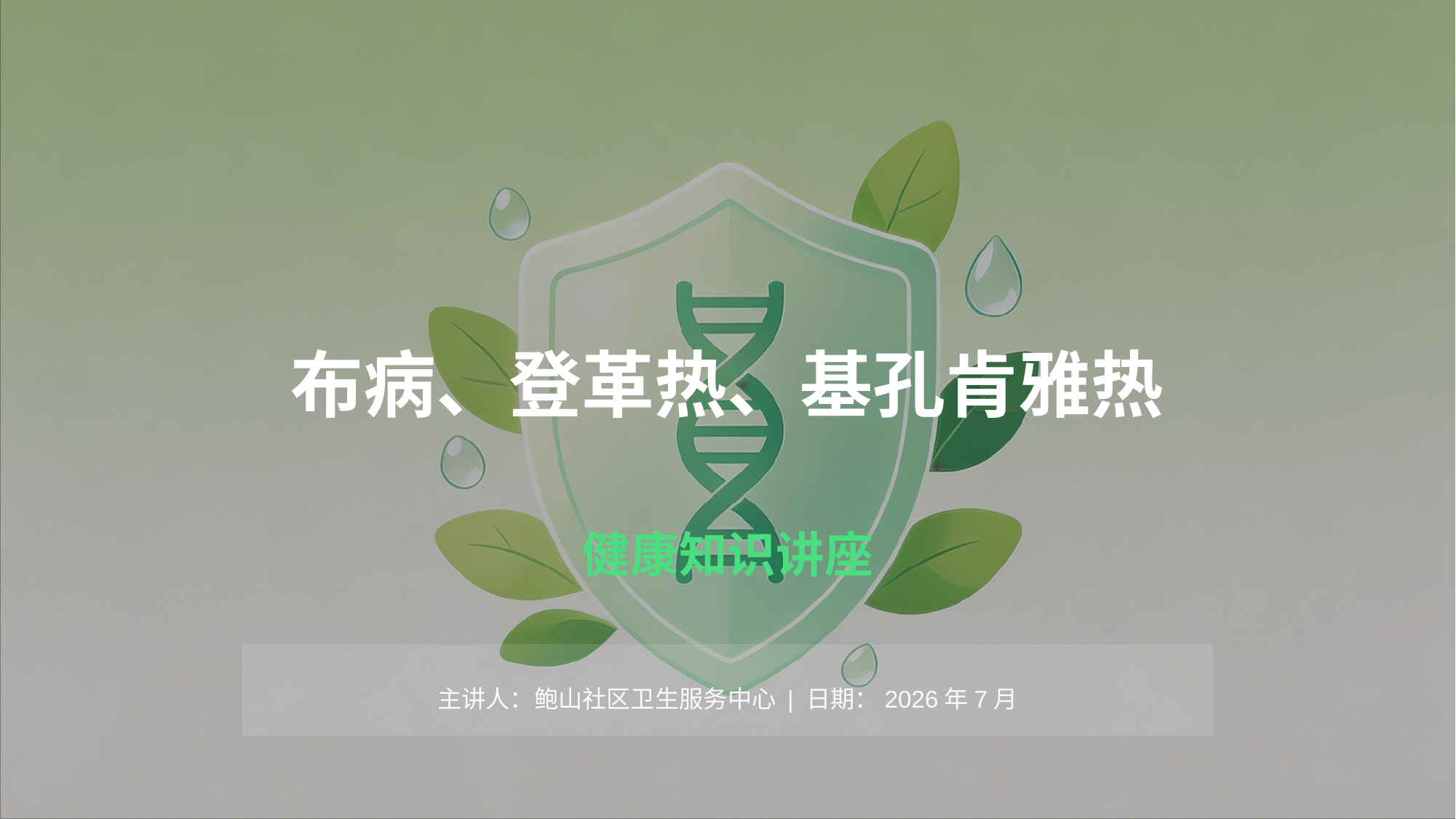

布病、登革热、基孔肯雅热
健康知识讲座

主讲人：鲍山社区卫生服务中心 | 日期：2026年7月